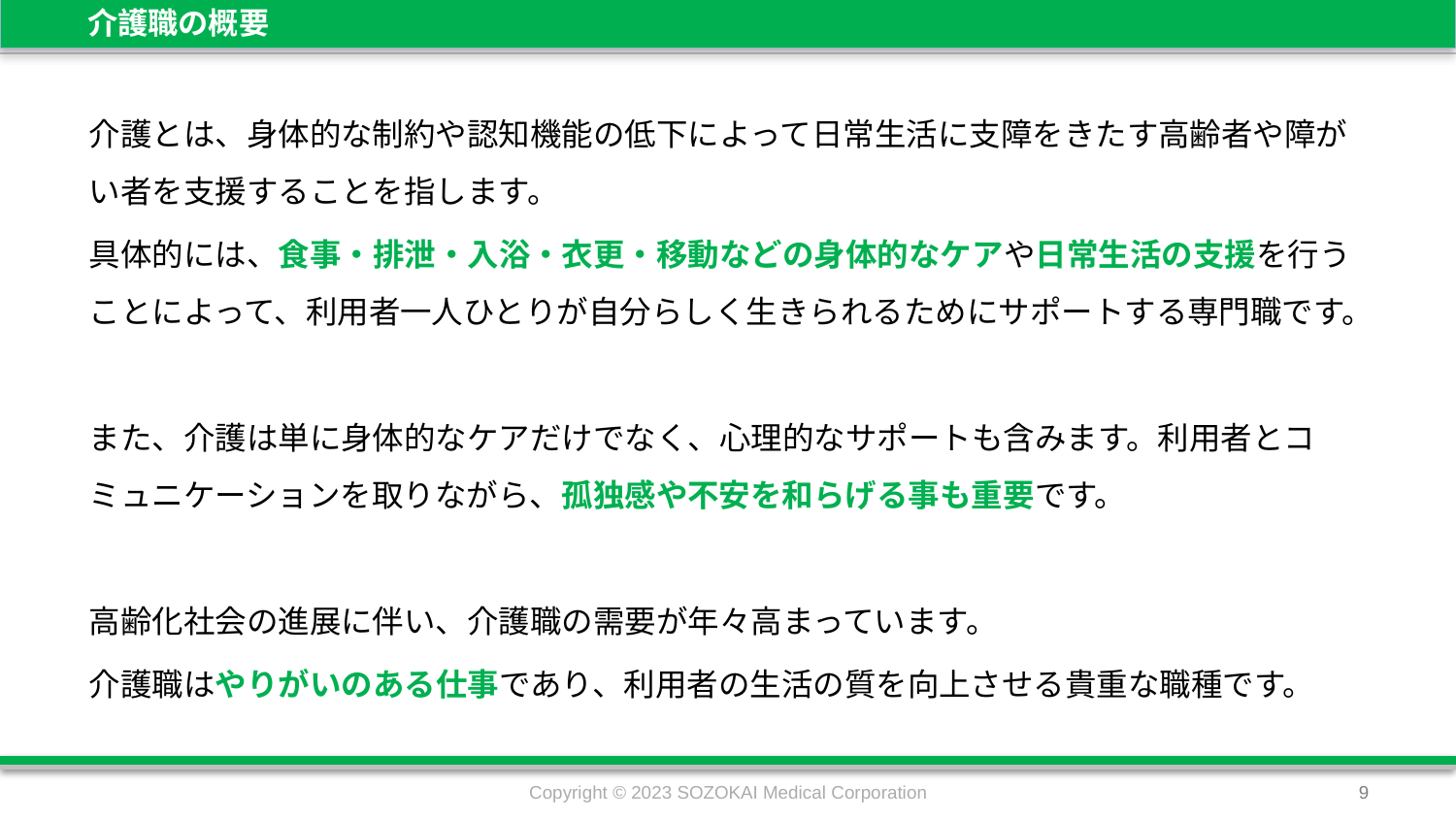

# 介護職の概要
介護とは、身体的な制約や認知機能の低下によって日常生活に支障をきたす高齢者や障がい者を支援することを指します。
具体的には、食事・排泄・入浴・衣更・移動などの身体的なケアや日常生活の支援を行うことによって、利用者一人ひとりが自分らしく生きられるためにサポートする専門職です。

また、介護は単に身体的なケアだけでなく、心理的なサポートも含みます。利用者とコミュニケーションを取りながら、孤独感や不安を和らげる事も重要です。

高齢化社会の進展に伴い、介護職の需要が年々高まっています。
介護職はやりがいのある仕事であり、利用者の生活の質を向上させる貴重な職種です。
Copyright © 2023 SOZOKAI Medical Corporation
9